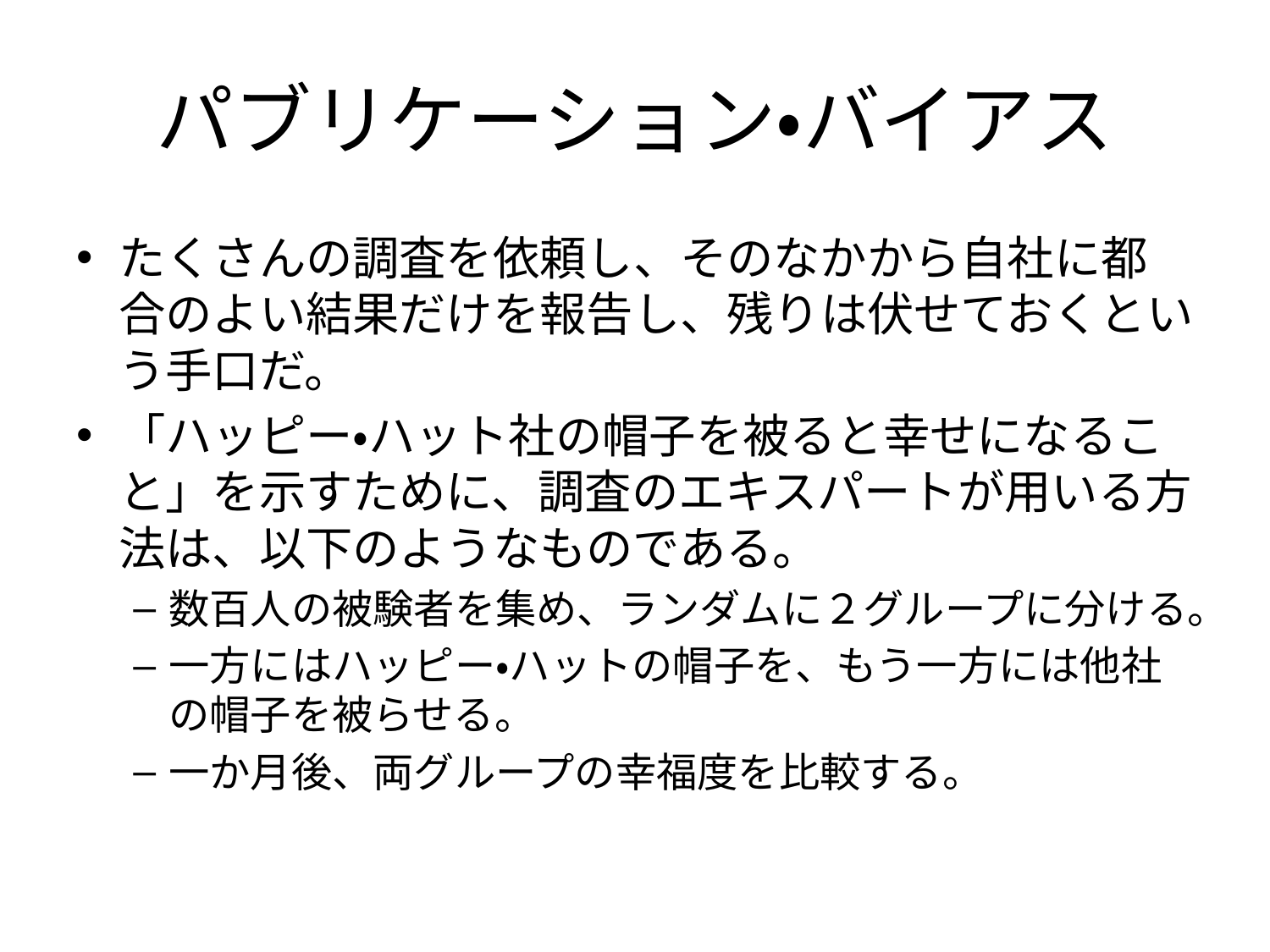

# パブリケーション・バイアス
たくさんの調査を依頼し、そのなかから自社に都合のよい結果だけを報告し、残りは伏せておくという手口だ。
「ハッピー・ハット社の帽子を被ると幸せになること」を示すために、調査のエキスパートが用いる方法は、以下のようなものである。
数百人の被験者を集め、ランダムに２グループに分ける。
一方にはハッピー・ハットの帽子を、もう一方には他社の帽子を被らせる。
一か月後、両グループの幸福度を比較する。